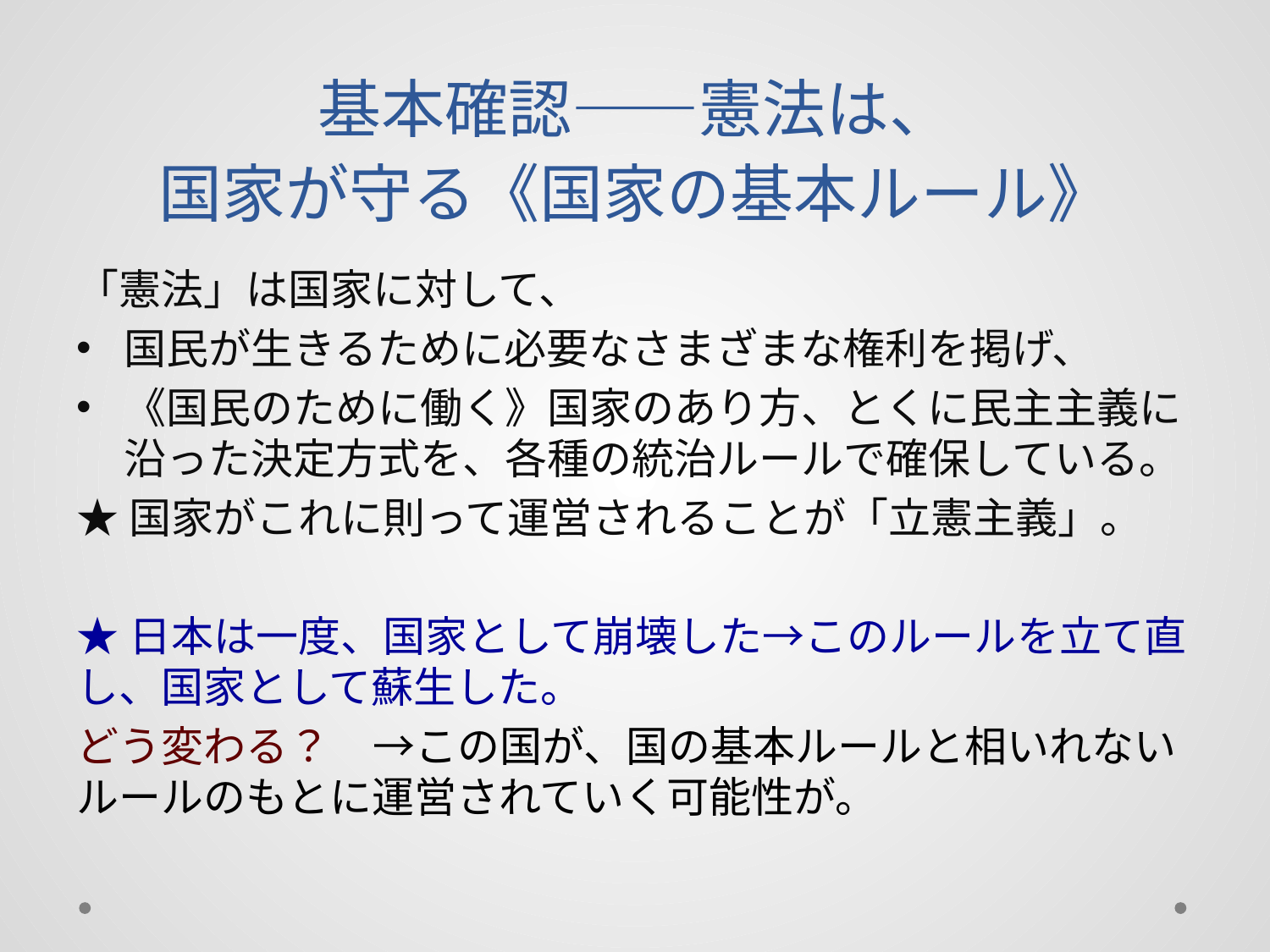

# 基本確認――憲法は、 国家が守る《国家の基本ルール》
「憲法」は国家に対して、
国民が生きるために必要なさまざまな権利を掲げ、
《国民のために働く》国家のあり方、とくに民主主義に沿った決定方式を、各種の統治ルールで確保している。
★国家がこれに則って運営されることが「立憲主義」。

★日本は一度、国家として崩壊した→このルールを立て直し、国家として蘇生した。
どう変わる？　→この国が、国の基本ルールと相いれないルールのもとに運営されていく可能性が。